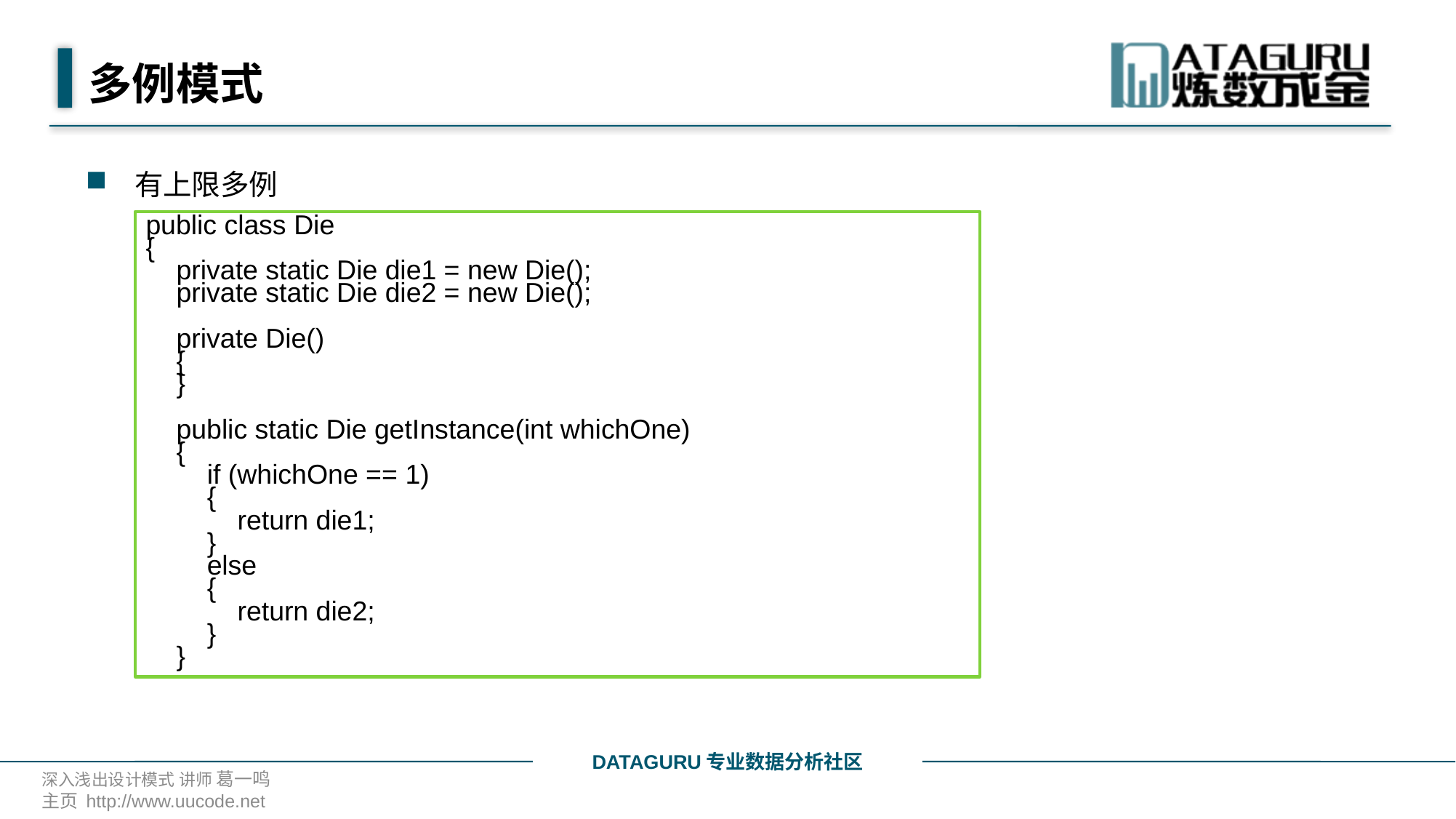

# 多例模式
有上限多例

public class Die
{
    private static Die die1 = new Die();
    private static Die die2 = new Die();

    private Die()
    {
    }

    public static Die getInstance(int whichOne)
    {
        if (whichOne == 1)
        {
            return die1;
        }
        else
        {
            return die2;
        }
    }